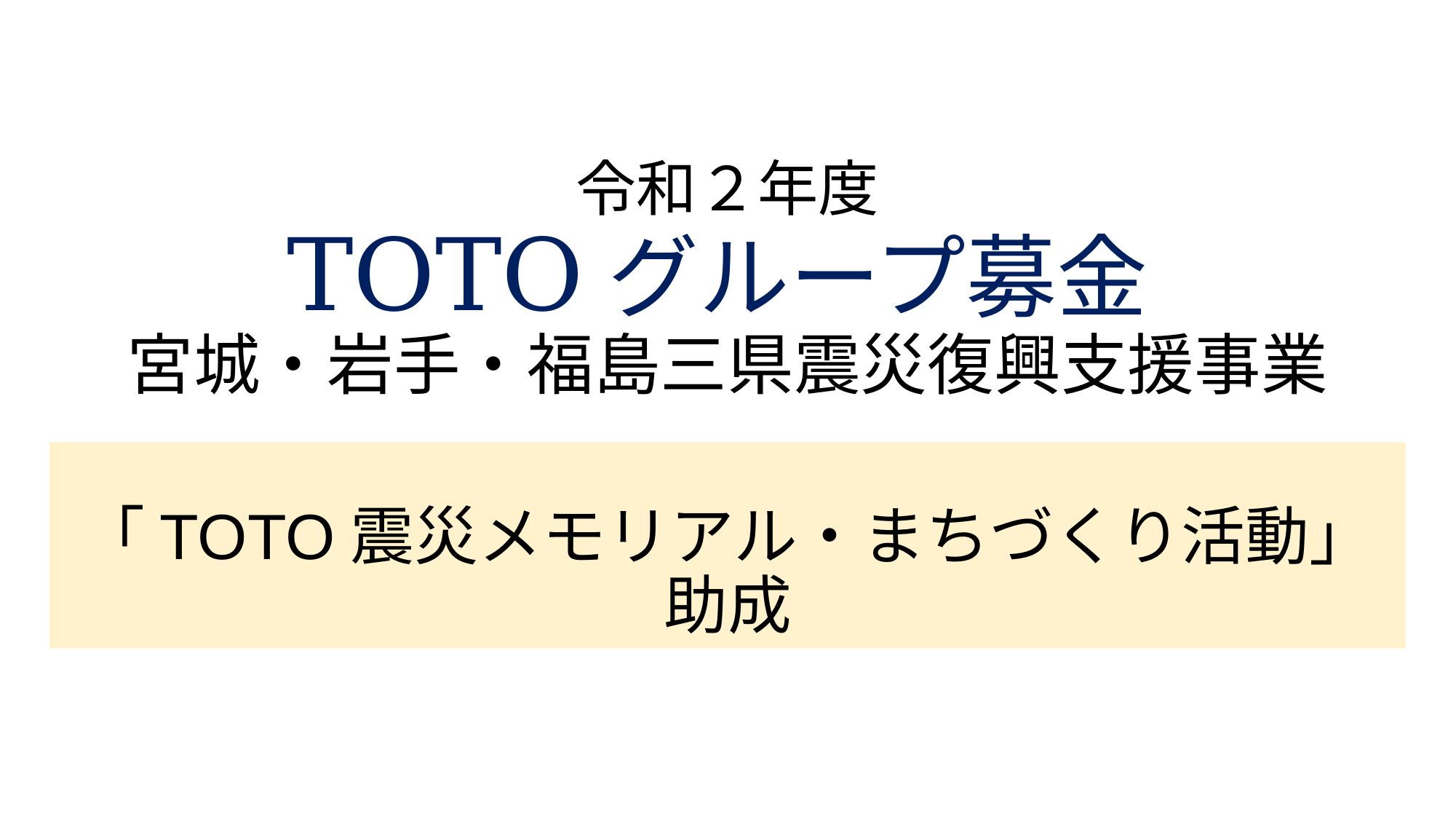

# 令和２年度 TOTOグループ募金 宮城・岩手・福島三県震災復興支援事業

「TOTO震災メモリアル・まちづくり活動」助成